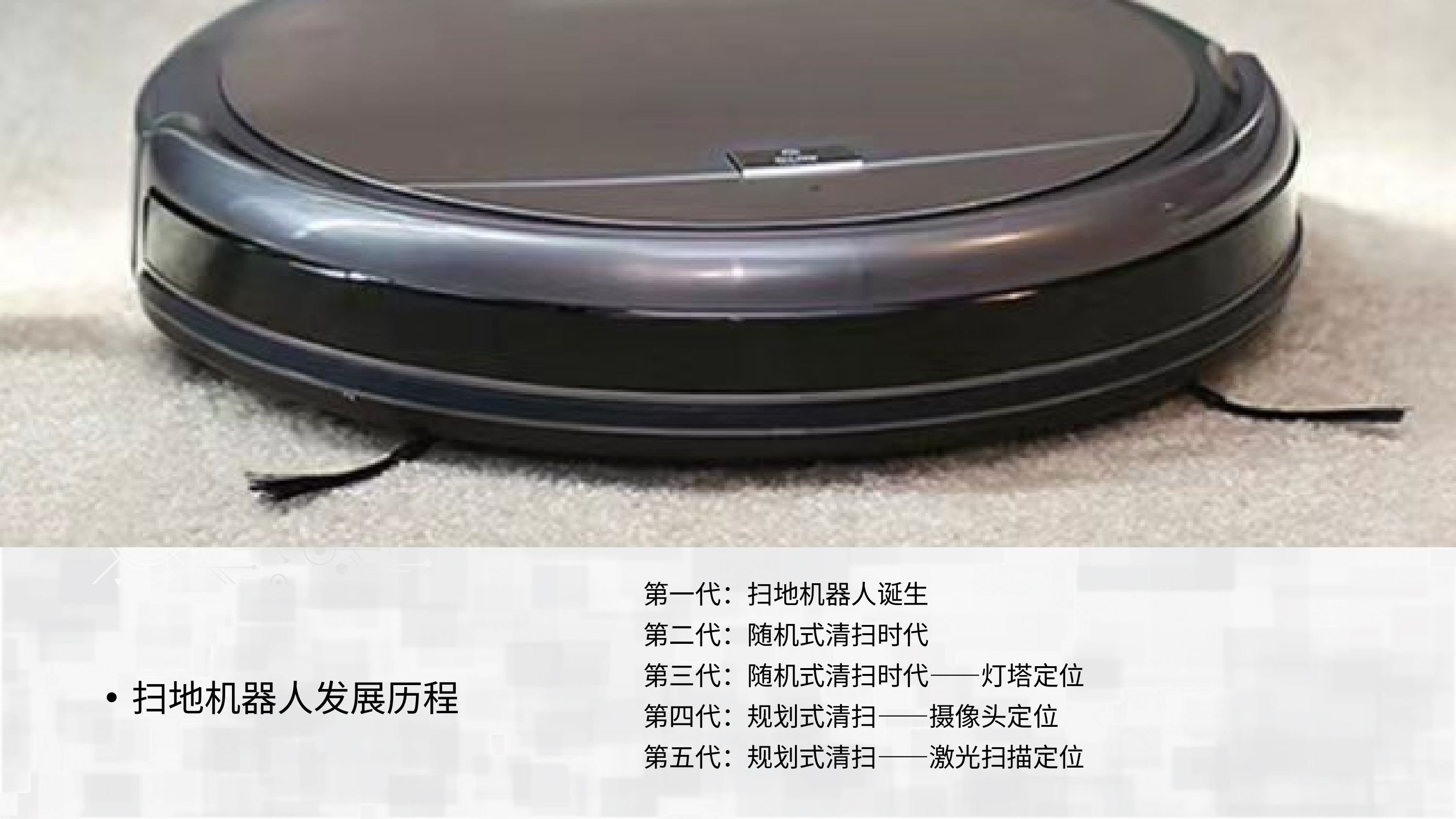

点击此处添加标题

http://www.rapidppt.com

第一代：扫地机器人诞生
第二代：随机式清扫时代
第三代：随机式清扫时代——灯塔定位
第四代：规划式清扫——摄像头定位
第五代：规划式清扫——激光扫描定位

扫地机器人发展历程